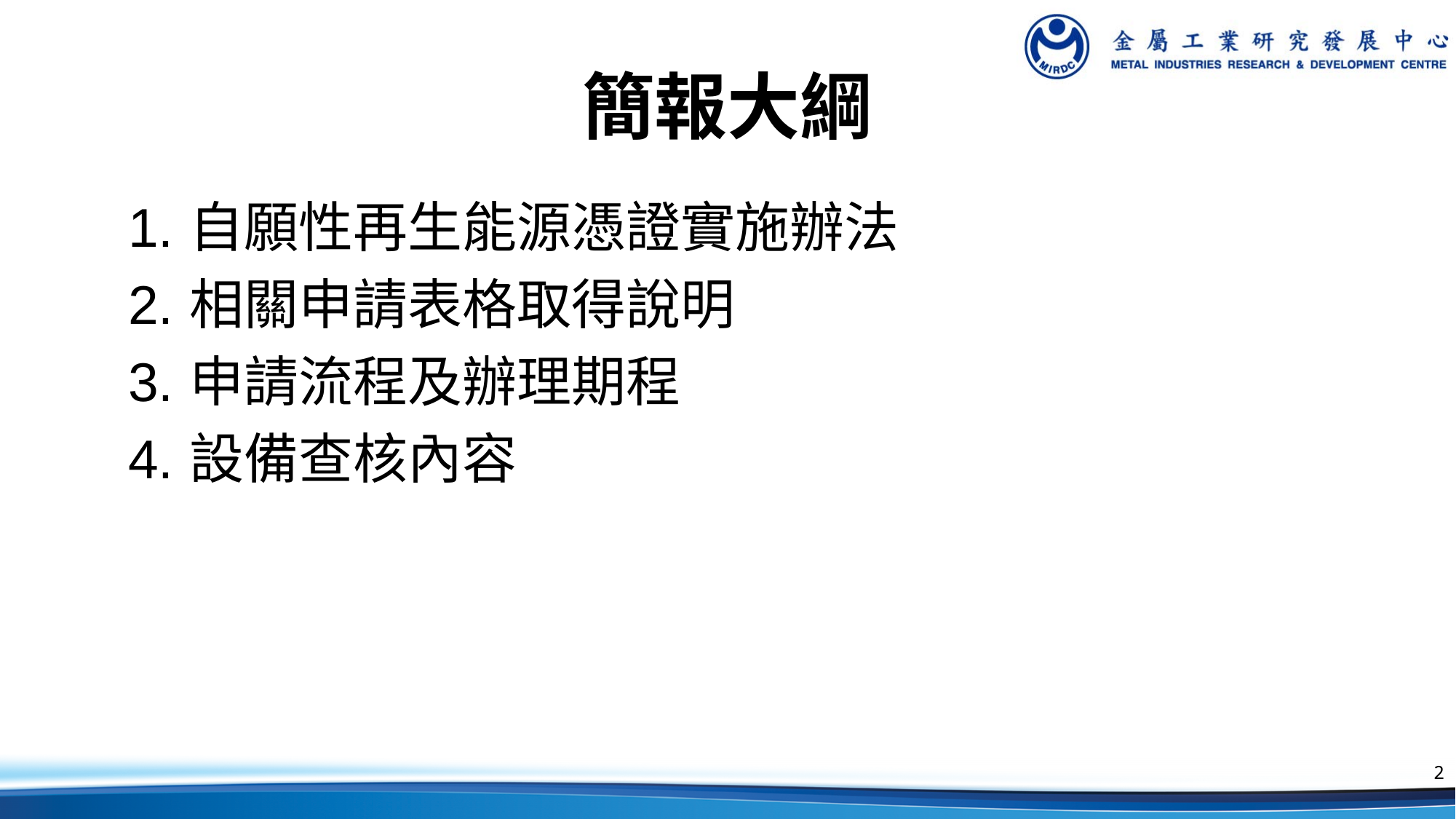

# 簡報大綱
自願性再生能源憑證實施辦法
相關申請表格取得說明
申請流程及辦理期程
設備查核內容
2